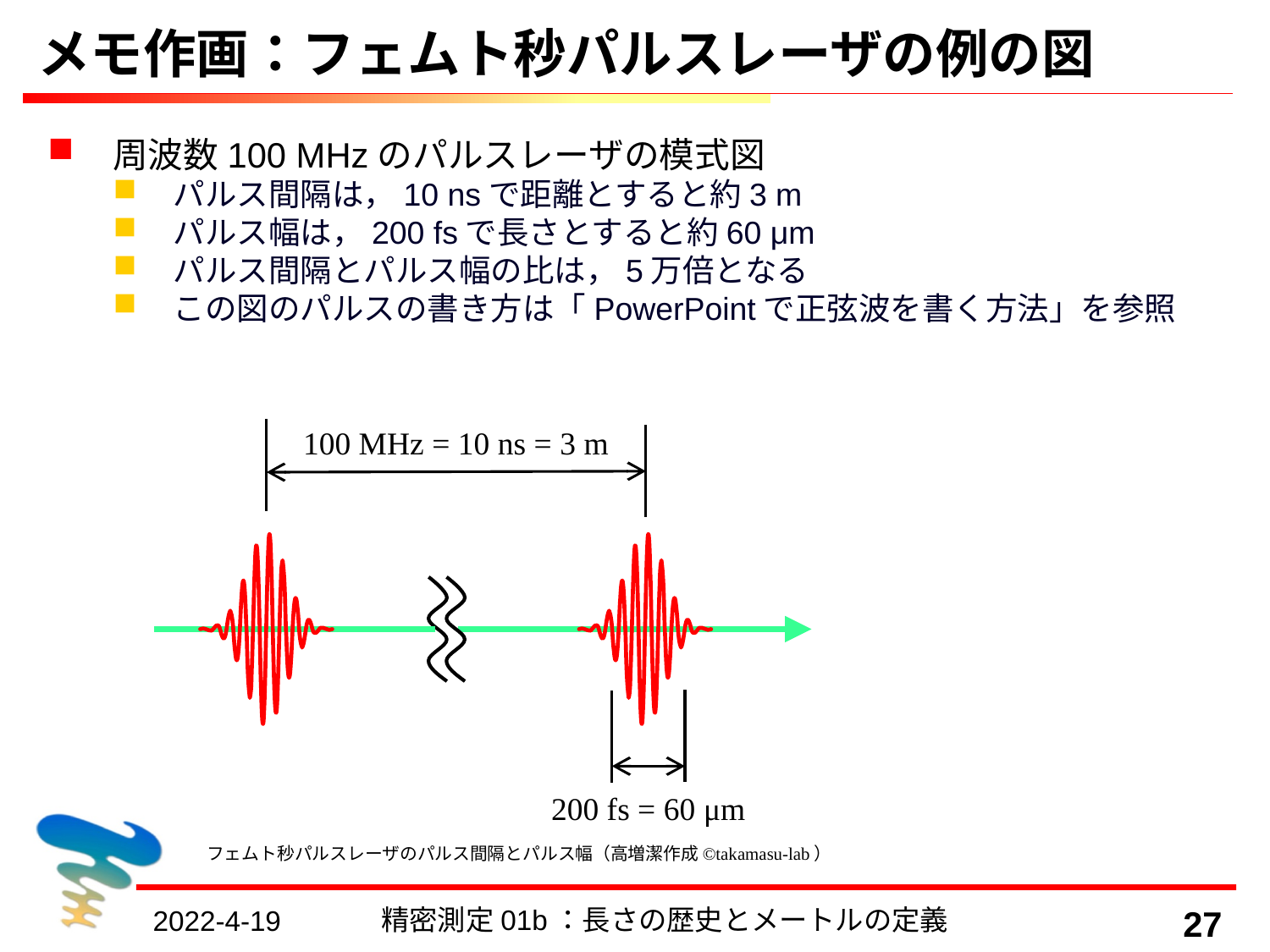

# メモ作画：フェムト秒パルスレーザの例の図
周波数100 MHzのパルスレーザの模式図
パルス間隔は，10 nsで距離とすると約3 m
パルス幅は，200 fsで長さとすると約60 μm
パルス間隔とパルス幅の比は，5万倍となる
この図のパルスの書き方は「PowerPointで正弦波を書く方法」を参照
100 MHz = 10 ns = 3 m

200 fs = 60 μm
フェムト秒パルスレーザのパルス間隔とパルス幅（高増潔作成©takamasu-lab）
精密測定01b：長さの歴史とメートルの定義
27
2022-4-19